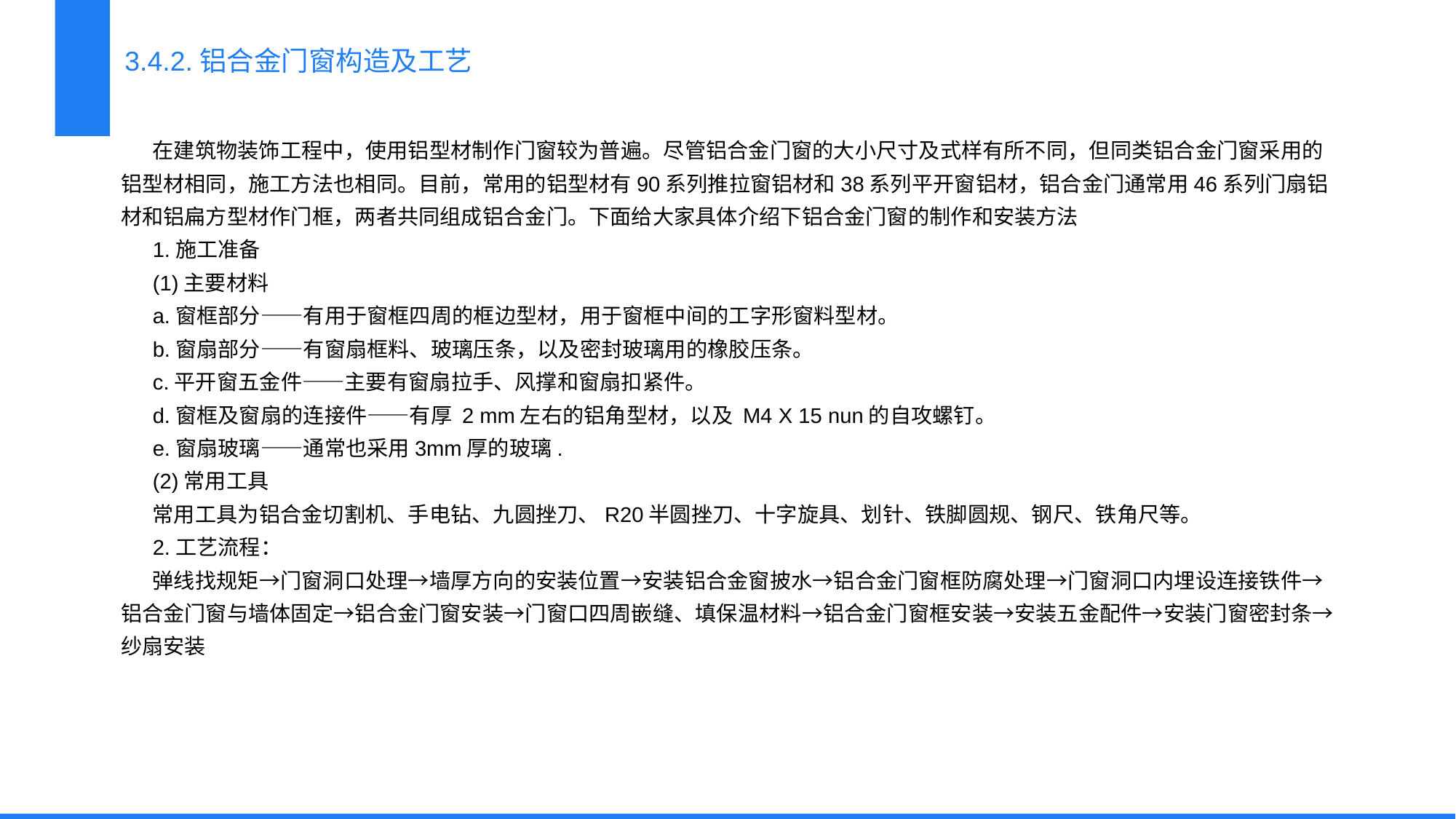

3.4.2.铝合金门窗构造及工艺

在建筑物装饰工程中，使用铝型材制作门窗较为普遍。尽管铝合金门窗的大小尺寸及式样有所不同，但同类铝合金门窗采用的铝型材相同，施工方法也相同。目前，常用的铝型材有90系列推拉窗铝材和38系列平开窗铝材，铝合金门通常用46系列门扇铝材和铝扁方型材作门框，两者共同组成铝合金门。下面给大家具体介绍下铝合金门窗的制作和安装方法
1.施工准备
(1)主要材料
a.窗框部分——有用于窗框四周的框边型材，用于窗框中间的工字形窗料型材。
b.窗扇部分——有窗扇框料、玻璃压条，以及密封玻璃用的橡胶压条。
c.平开窗五金件——主要有窗扇拉手、风撑和窗扇扣紧件。
d.窗框及窗扇的连接件——有厚 2 mm左右的铝角型材，以及 M4 X 15 nun的自攻螺钉。
e.窗扇玻璃——通常也采用3mm厚的玻璃.
(2)常用工具
常用工具为铝合金切割机、手电钻、九圆挫刀、R20半圆挫刀、十字旋具、划针、铁脚圆规、钢尺、铁角尺等。
2.工艺流程：
弹线找规矩→门窗洞口处理→墙厚方向的安装位置→安装铝合金窗披水→铝合金门窗框防腐处理→门窗洞口内埋设连接铁件→铝合金门窗与墙体固定→铝合金门窗安装→门窗口四周嵌缝、填保温材料→铝合金门窗框安装→安装五金配件→安装门窗密封条→纱扇安装